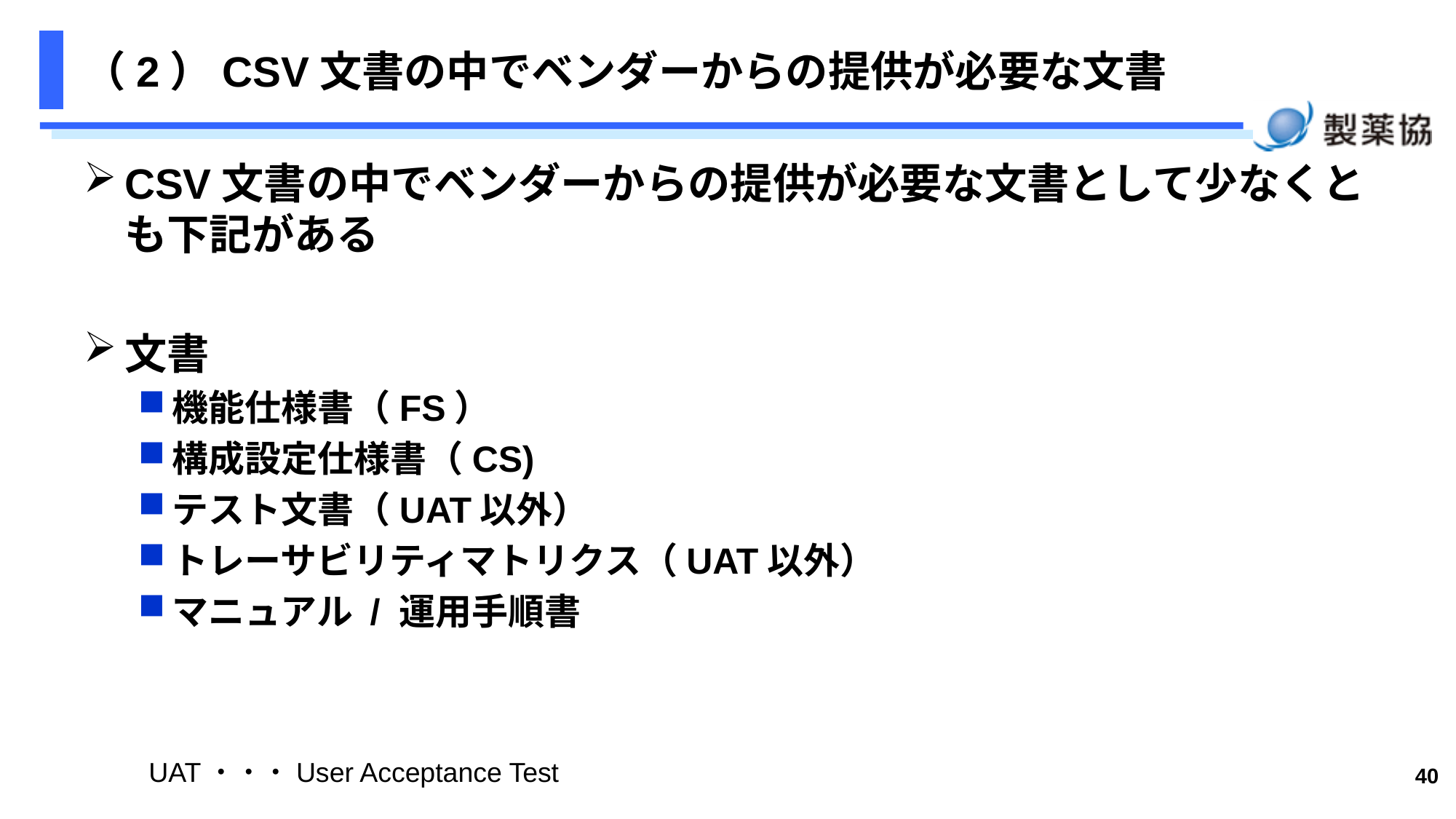

# （2）CSV文書の中でベンダーからの提供が必要な文書
CSV文書の中でベンダーからの提供が必要な文書として少なくとも下記がある

文書
機能仕様書（FS）
構成設定仕様書（CS)
テスト文書（UAT以外）
トレーサビリティマトリクス（UAT以外）
マニュアル / 運用手順書

UAT・・・User Acceptance Test
40